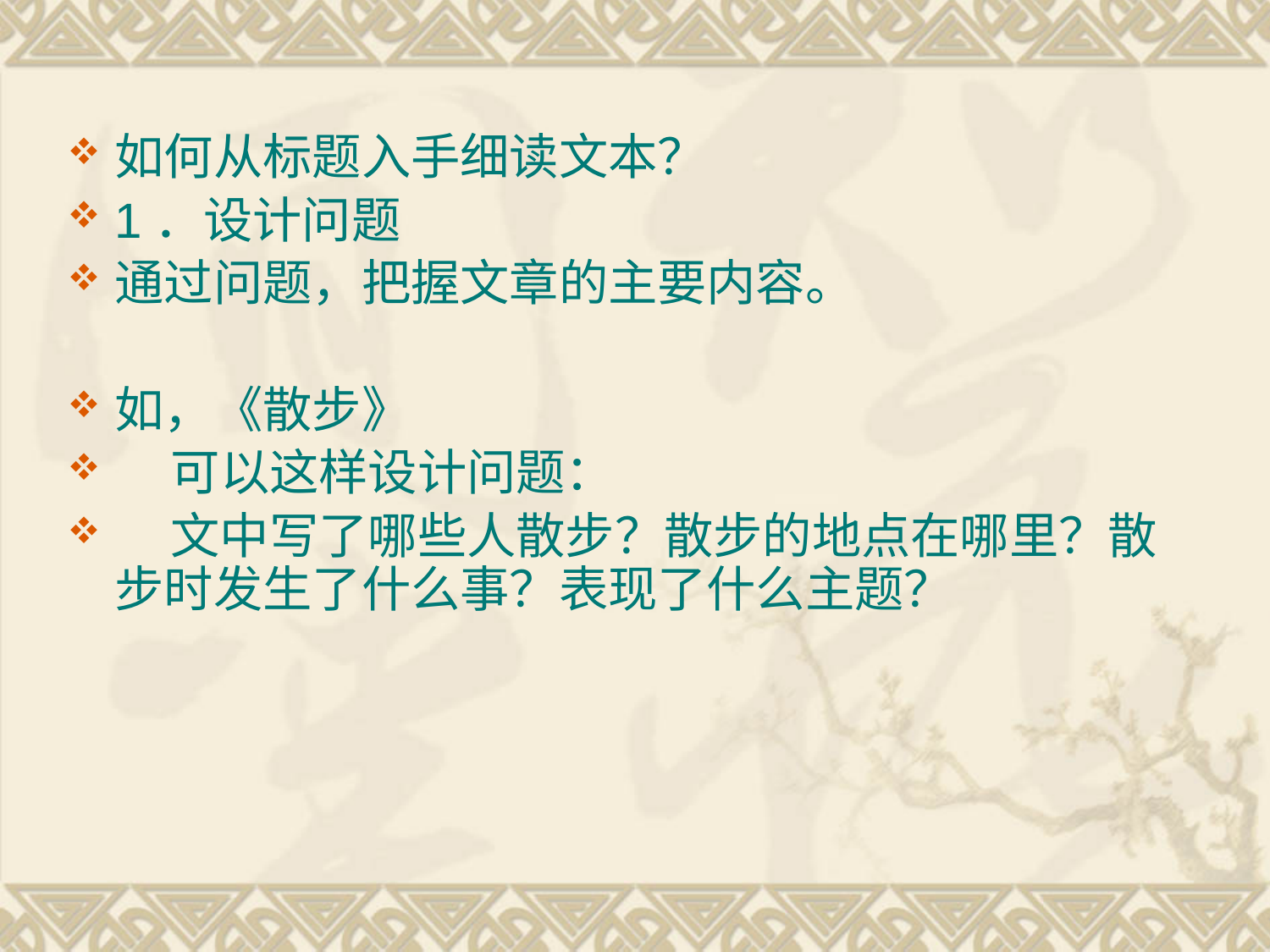

如何从标题入手细读文本？
1．设计问题
通过问题，把握文章的主要内容。

如，《散步》
    可以这样设计问题：
    文中写了哪些人散步？散步的地点在哪里？散步时发生了什么事？表现了什么主题？